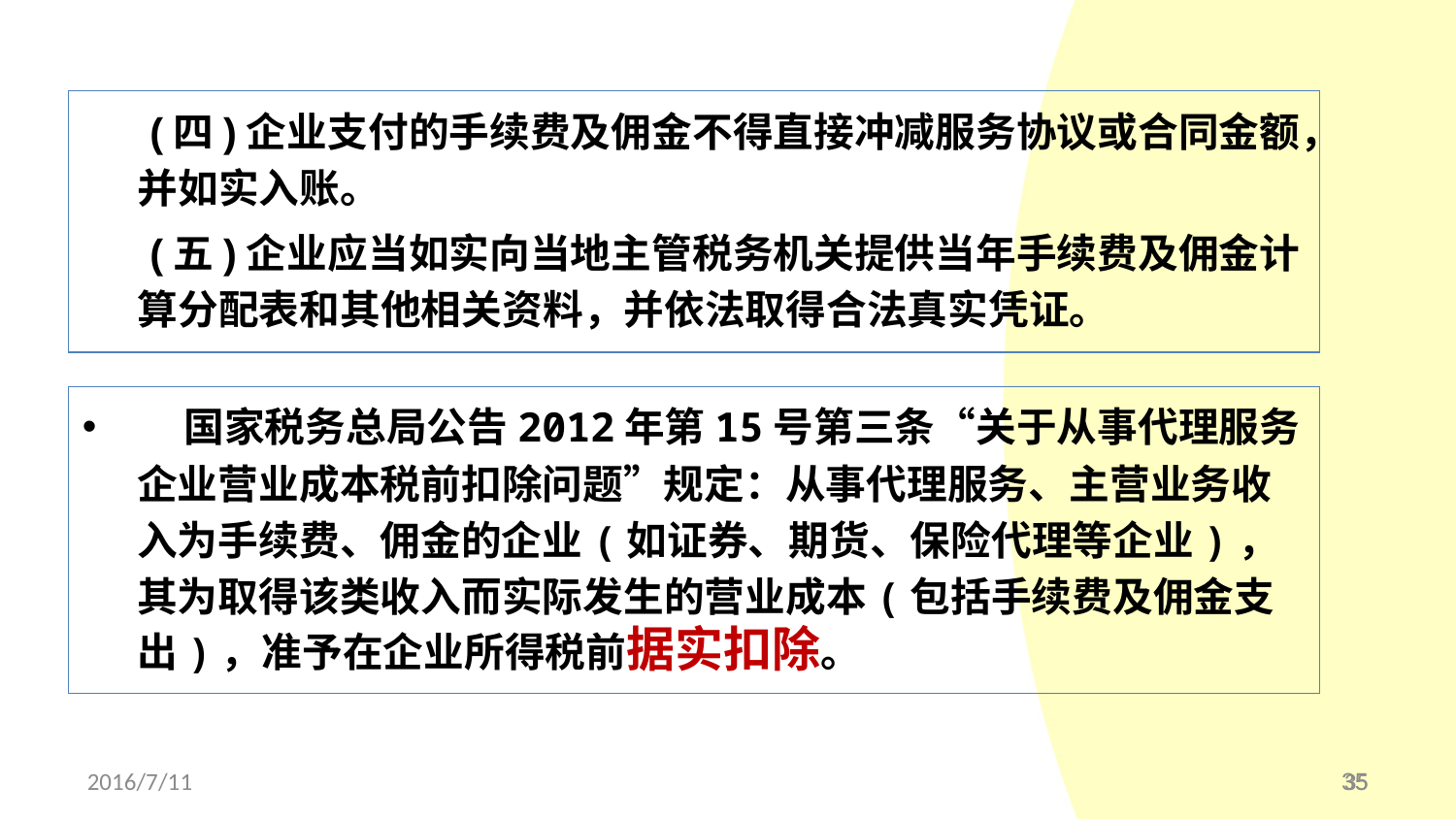

(四)企业支付的手续费及佣金不得直接冲减服务协议或合同金额，并如实入账。
      (五)企业应当如实向当地主管税务机关提供当年手续费及佣金计算分配表和其他相关资料，并依法取得合法真实凭证。
    国家税务总局公告2012年第15号第三条“关于从事代理服务企业营业成本税前扣除问题”规定：从事代理服务、主营业务收入为手续费、佣金的企业(如证券、期货、保险代理等企业)，其为取得该类收入而实际发生的营业成本(包括手续费及佣金支出)，准予在企业所得税前据实扣除。
2016/7/11
35
35